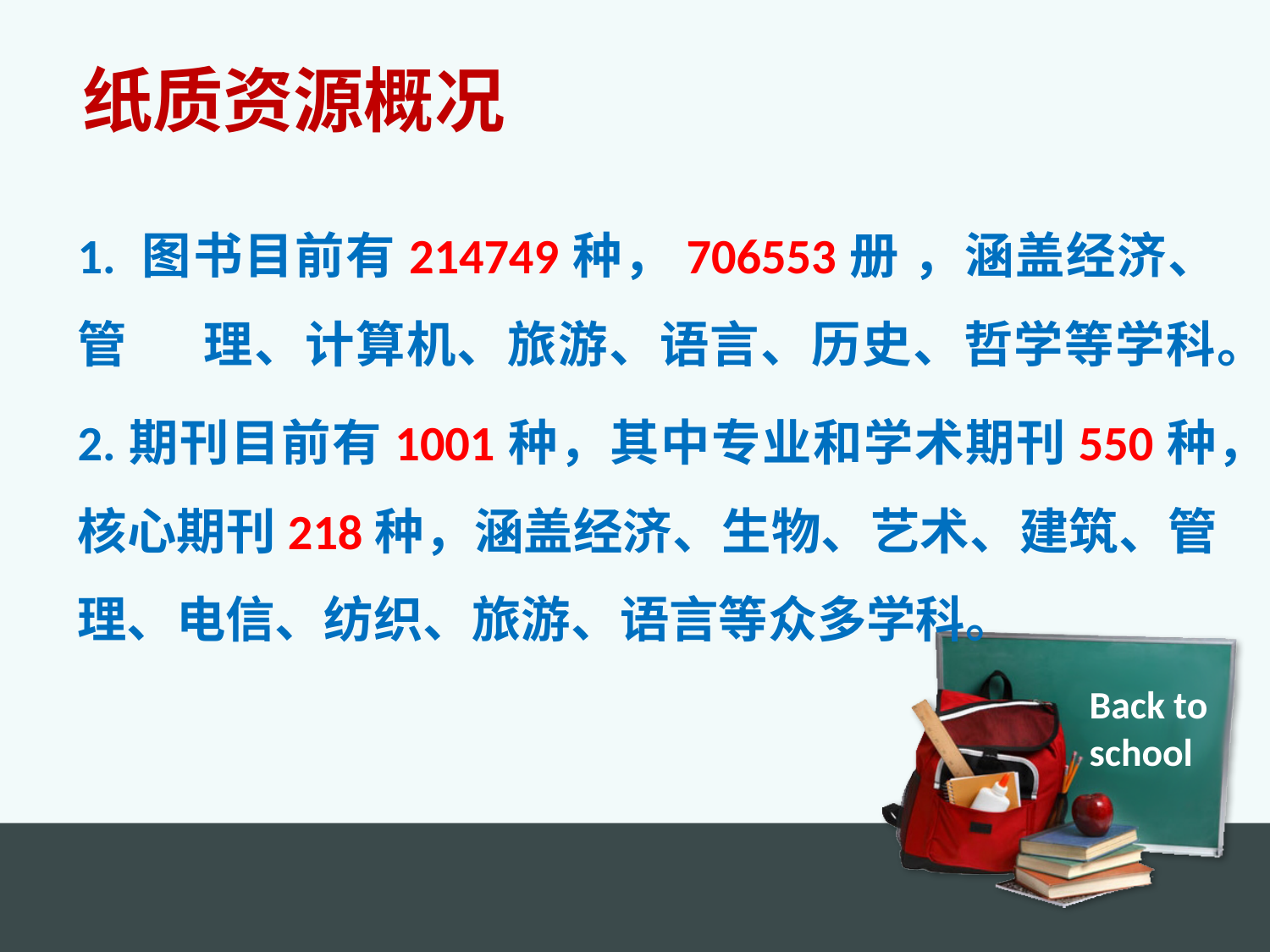

纸质资源概况
1. 图书目前有214749种，706553册 ，涵盖经济、管      理、计算机、旅游、语言、历史、哲学等学科。
2.期刊目前有1001种，其中专业和学术期刊550种，核心期刊218种，涵盖经济、生物、艺术、建筑、管理、电信、纺织、旅游、语言等众多学科。
Back to
school